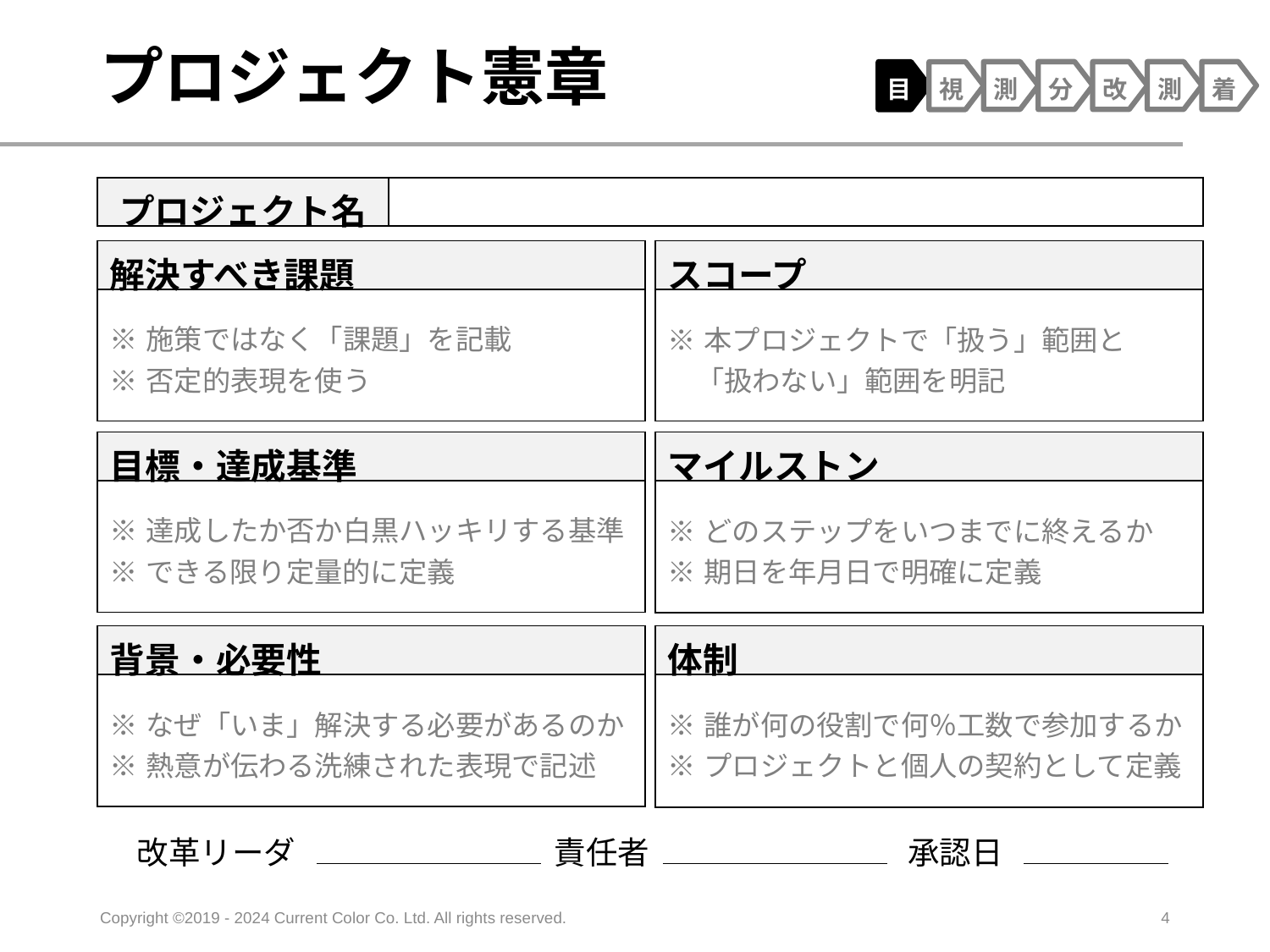

# プロジェクト憲章
測
分
改
測
着
目
視
| プロジェクト名 |  |
| --- | --- |
| 解決すべき課題 |
| --- |
| ※施策ではなく「課題」を記載 ※否定的表現を使う |
| スコープ |
| --- |
| ※本プロジェクトで「扱う」範囲と 　「扱わない」範囲を明記 |
| 目標・達成基準 |
| --- |
| ※達成したか否か白黒ハッキリする基準 ※できる限り定量的に定義 |
| マイルストン |
| --- |
| ※どのステップをいつまでに終えるか ※期日を年月日で明確に定義 |
| 背景・必要性 |
| --- |
| ※なぜ「いま」解決する必要があるのか ※熱意が伝わる洗練された表現で記述 |
| 体制 |
| --- |
| ※誰が何の役割で何％工数で参加するか ※プロジェクトと個人の契約として定義 |
改革リーダ
責任者
承認日
Copyright ©2019 - 2024 Current Color Co. Ltd. All rights reserved.
4